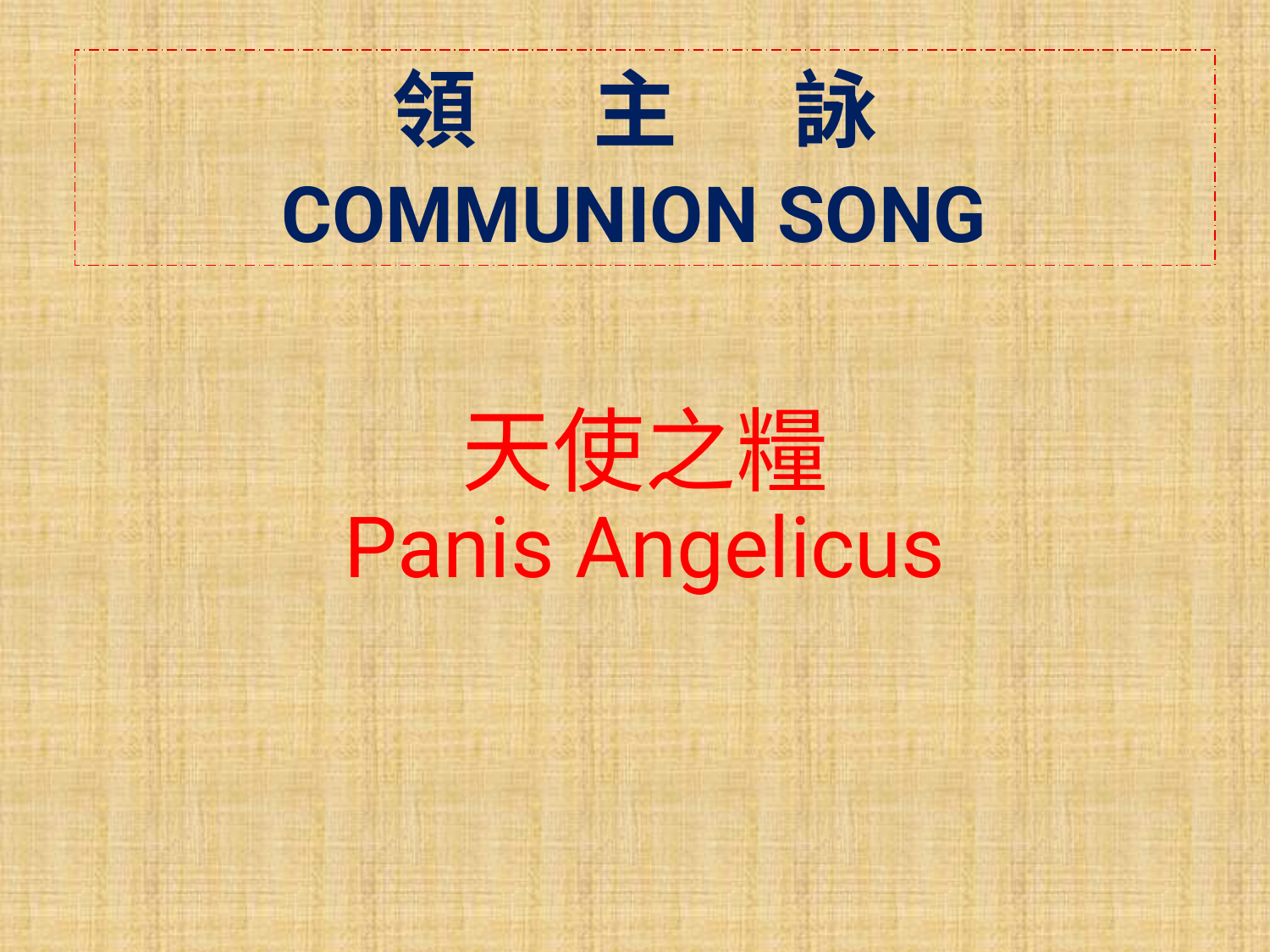

領      主      詠
COMMUNION SONG
天使之糧
Panis Angelicus